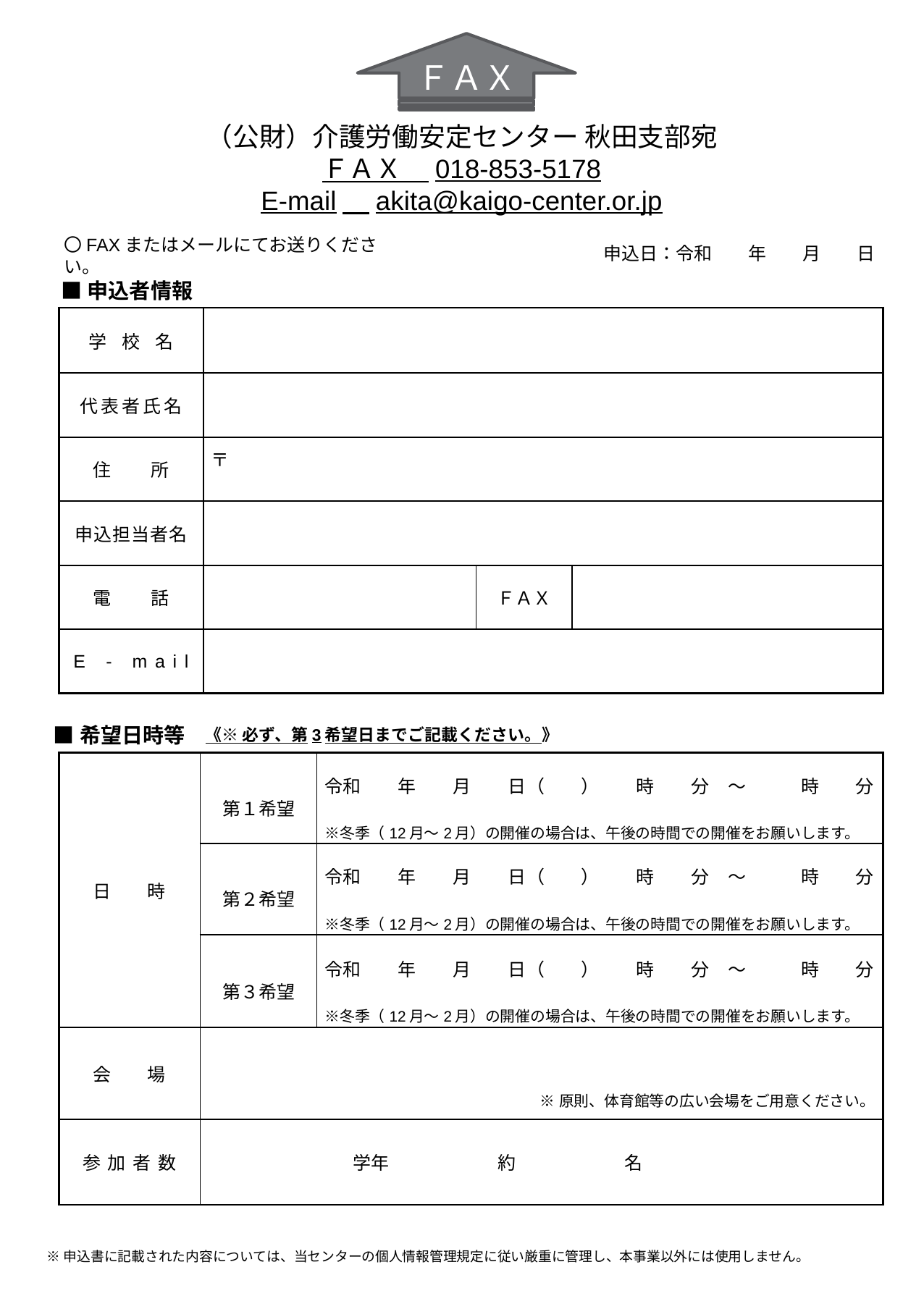

ＦＡＸ
（公財）介護労働安定センター 秋田支部宛
ＦＡＸ　018-853-5178
E-mail　akita@kaigo-center.or.jp
申込日：令和　　年　　月　　日
〇FAXまたはメールにてお送りください。
■申込者情報
| 学校名 |  |  |  |
| --- | --- | --- | --- |
| 代表者氏名 |  |  |  |
| 住所 | 〒 |  |  |
| 申込担当者名 |  |  |  |
| 電話 |  | ＦＡＸ |  |
| E - mail |  |  |  |
■希望日時等
《※ 必ず、第3希望日までご記載ください。》
| 日　　時 | 第１希望 | 令和　　年　　月　　日（　　）　　時　　分　～　　　時　　分※冬季（12月～2月）の開催の場合は、午後の時間での開催をお願いします。 |
| --- | --- | --- |
|  | 第２希望 | 令和　　年　　月　　日（　　）　　時　　分　～　　　時　　分※冬季（12月～2月）の開催の場合は、午後の時間での開催をお願いします。 |
|  | 第３希望 | 令和　　年　　月　　日（　　）　　時　　分　～　　　時　　分※冬季（12月～2月）の開催の場合は、午後の時間での開催をお願いします。 |
| 会　　場 | ※原則、体育館等の広い会場をご用意ください。 |  |
| 参加者数 | 学年　　　　　　約　　　　　　名 |  |
※申込書に記載された内容については、当センターの個人情報管理規定に従い厳重に管理し、本事業以外には使用しません。